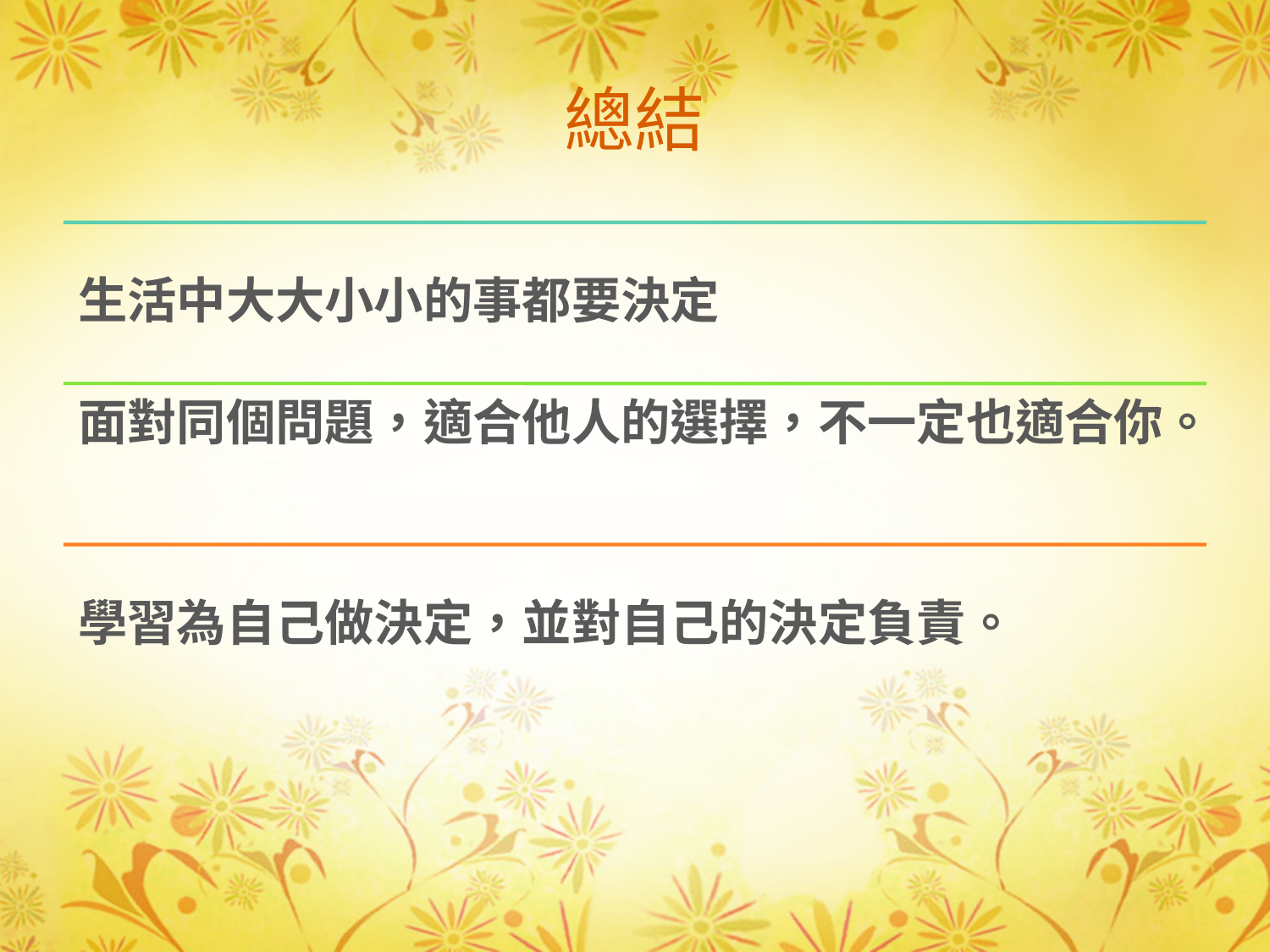

# 總結

生活中大大小小的事都要決定

面對同個問題，適合他人的選擇，不一定也適合你。

學習為自己做決定，並對自己的決定負責。